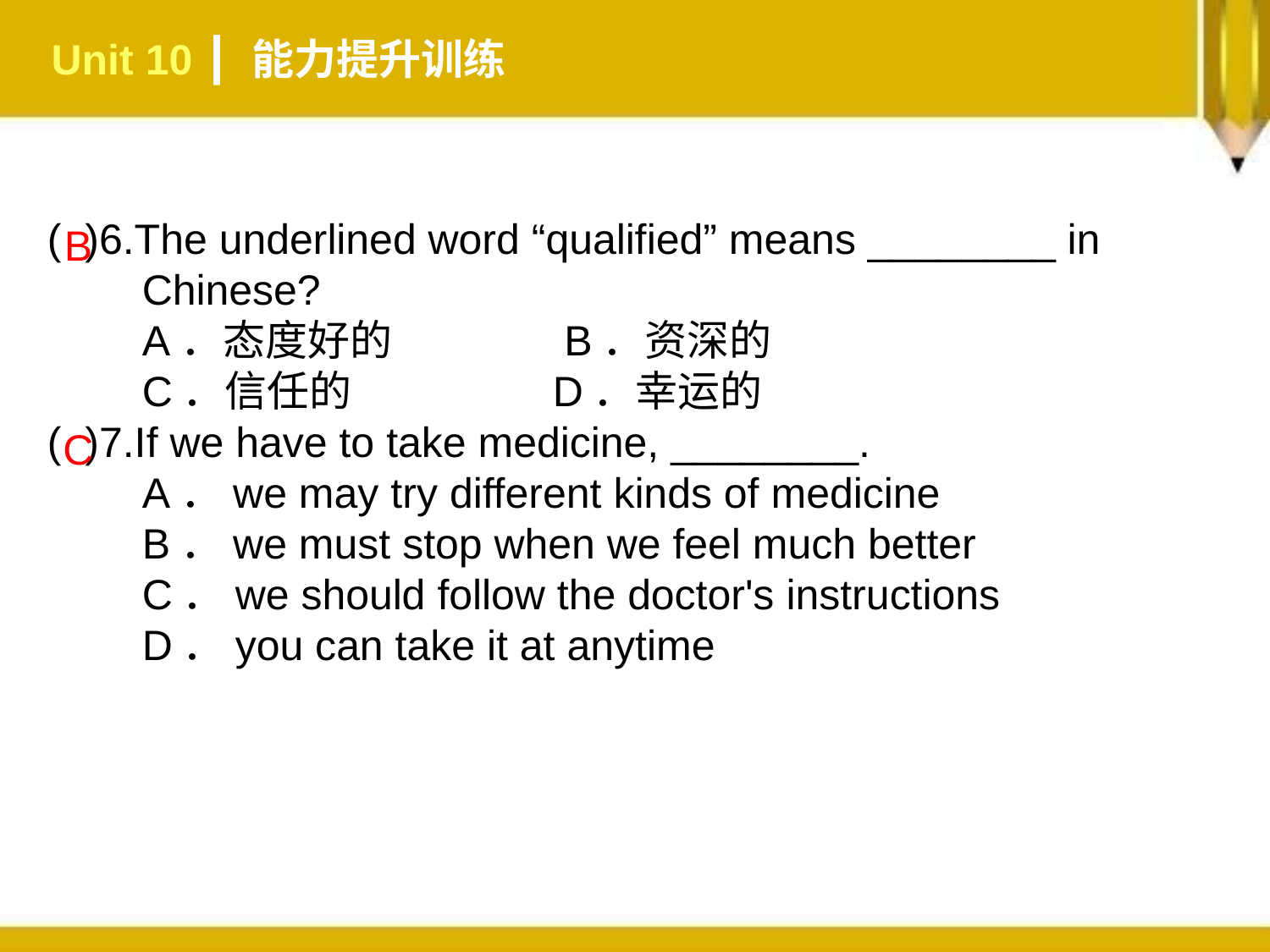

Unit 10 ┃ 能力提升训练
(  )6.The underlined word “qualified” means ________ in
        Chinese?
        A．态度好的                 B．资深的
        C．信任的                    D．幸运的
(  )7.If we have to take medicine, ________.
        A．we may try different kinds of medicine
        B．we must stop when we feel much better
        C．we should follow the doctor's instructions
        D．you can take it at anytime

B

C